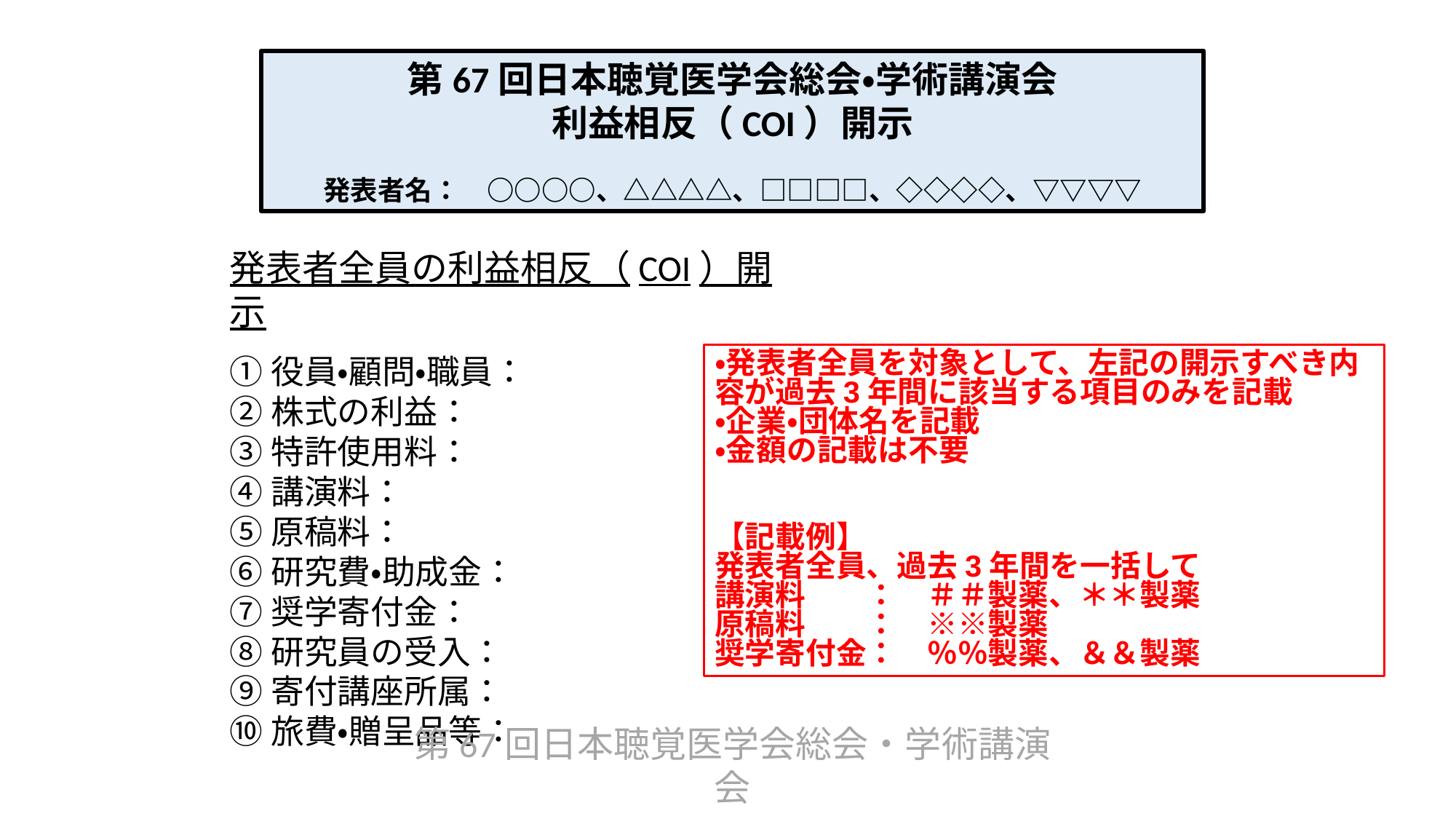

第67回日本聴覚医学会総会・学術講演会
利益相反（COI）開示

発表者名：　○○○○、△△△△、□□□□、◇◇◇◇、▽▽▽▽
発表者全員の利益相反（COI）開示

①役員・顧問・職員：
②株式の利益：
③特許使用料：
④講演料：
⑤原稿料：
⑥研究費・助成金：
⑦奨学寄付金：
⑧研究員の受入：
⑨寄付講座所属：
⑩旅費・贈呈品等：
・発表者全員を対象として、左記の開示すべき内容が過去3年間に該当する項目のみを記載
・企業・団体名を記載
・金額の記載は不要

【記載例】
発表者全員、過去3年間を一括して
講演料　　：　＃＃製薬、＊＊製薬
原稿料　　：　※※製薬
奨学寄付金：　％％製薬、＆＆製薬
第67回日本聴覚医学会総会・学術講演会